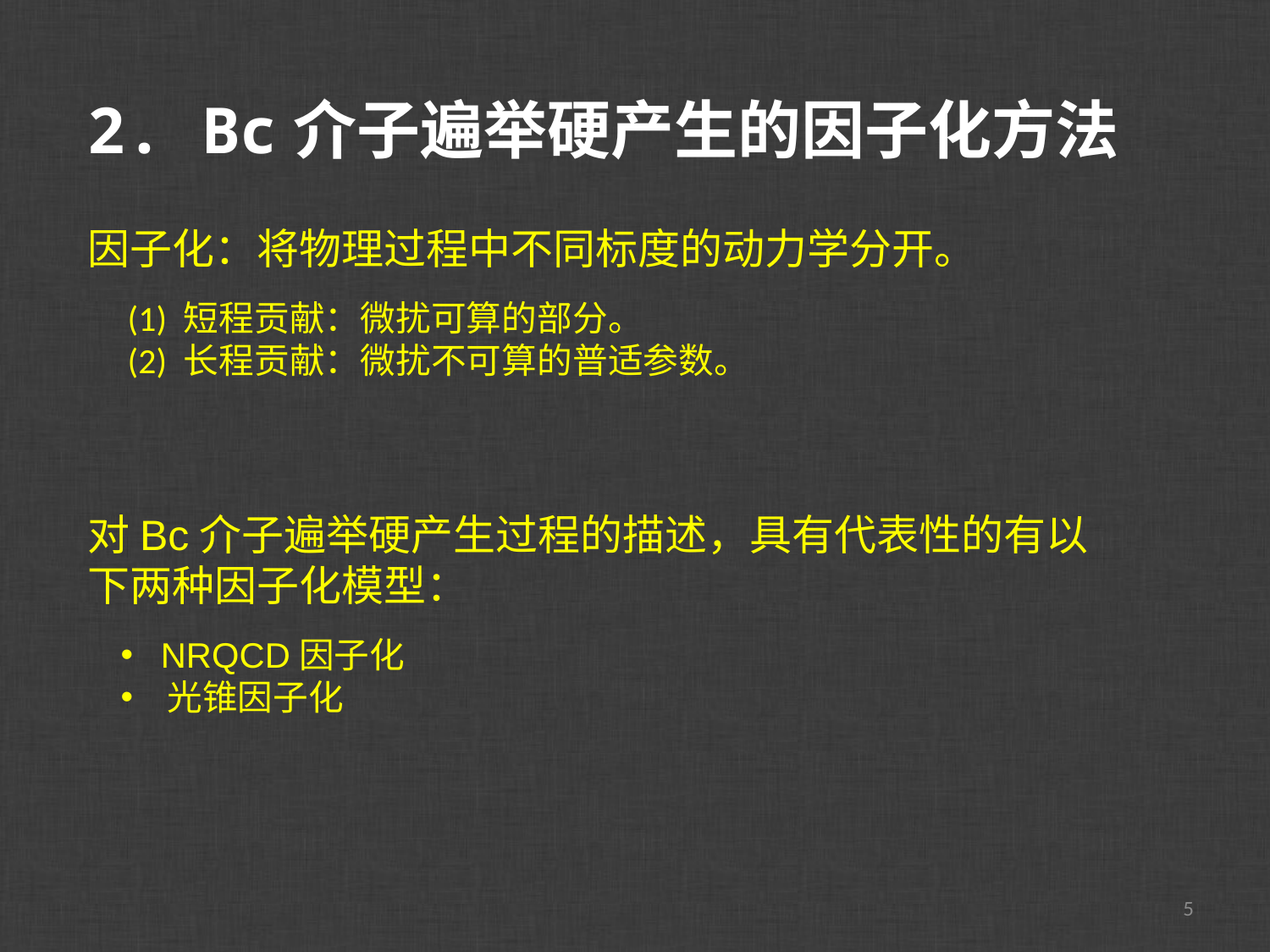

2. Bc介子遍举硬产生的因子化方法
因子化：将物理过程中不同标度的动力学分开。

     (1) 短程贡献：微扰可算的部分。
     (2) 长程贡献：微扰不可算的普适参数。

对Bc介子遍举硬产生过程的描述，具有代表性的有以下两种因子化模型：

 NRQCD因子化
 光锥因子化

5